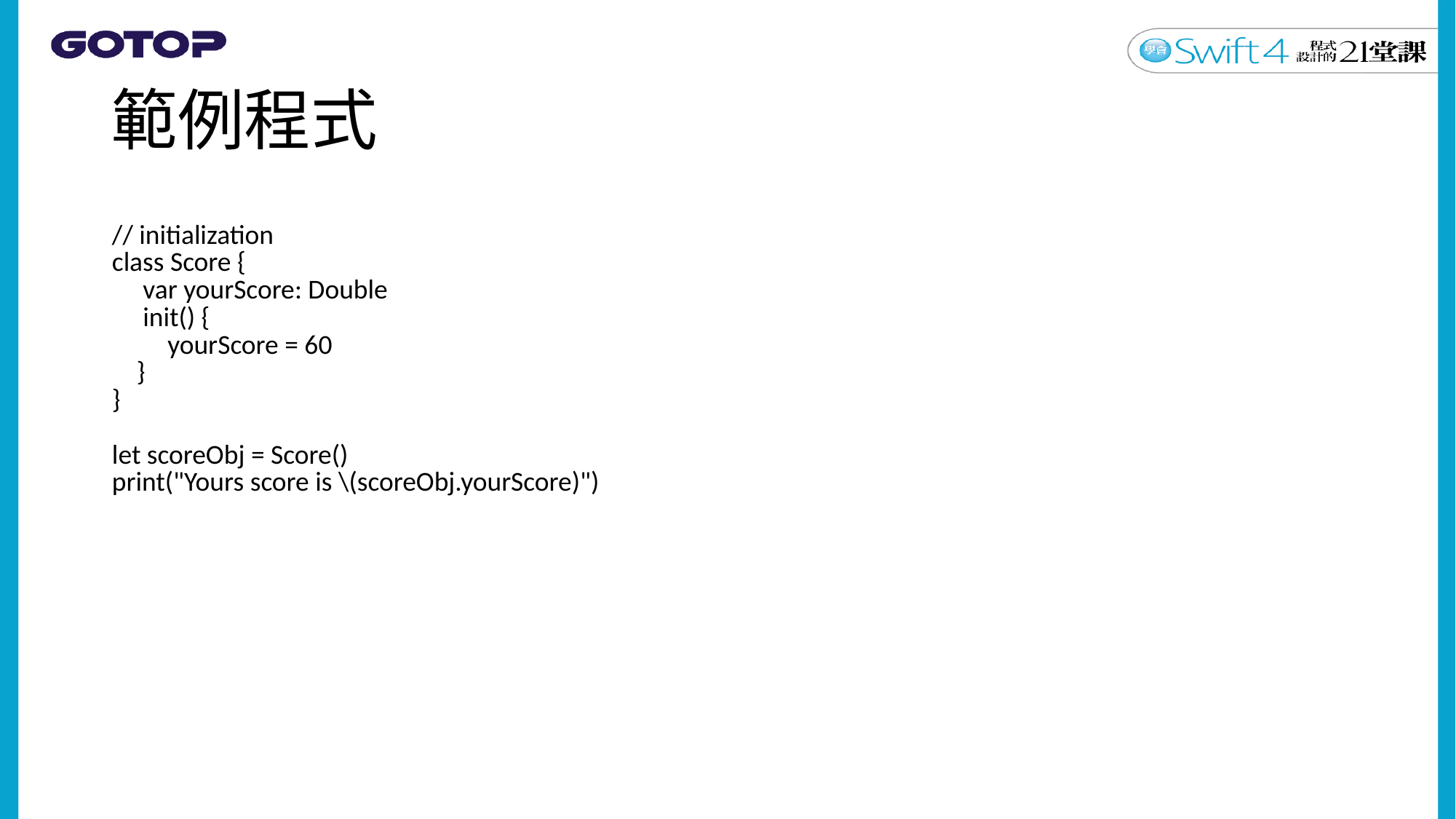

# 範例程式
| // initialization class Score { var yourScore: Double init() { yourScore = 60 } } let scoreObj = Score() print("Yours score is \(scoreObj.yourScore)") |
| --- |